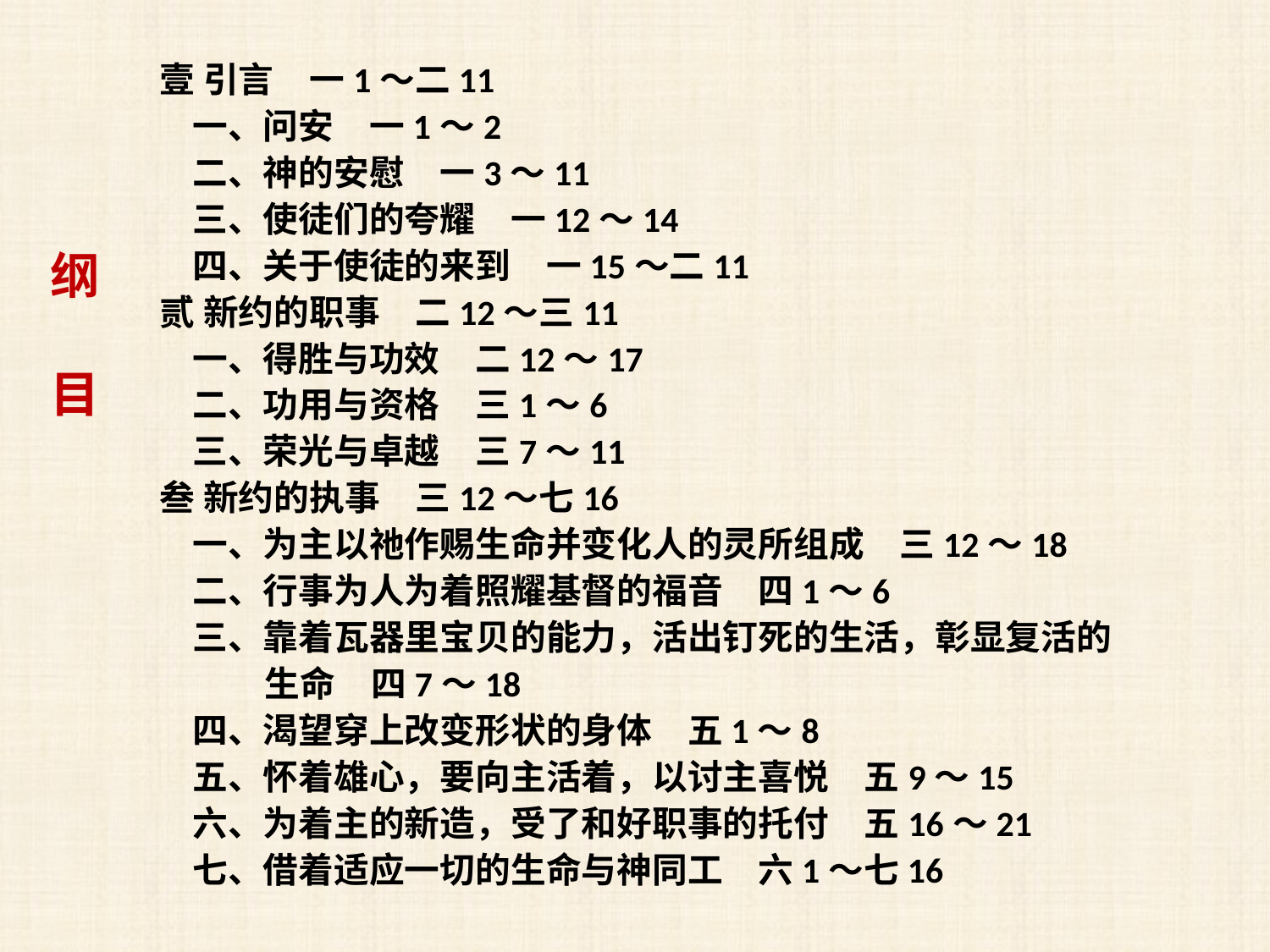

壹 引言　一1～二11
   一、问安　一1～2
   二、神的安慰　一3～11
   三、使徒们的夸耀　一12～14
   四、关于使徒的来到　一15～二11
贰 新约的职事　二12～三11
   一、得胜与功效　二12～17
   二、功用与资格　三1～6
   三、荣光与卓越　三7～11
叁 新约的执事　三12～七16
   一、为主以祂作赐生命并变化人的灵所组成　三12～18
   二、行事为人为着照耀基督的福音　四1～6
   三、靠着瓦器里宝贝的能力，活出钉死的生活，彰显复活的
            生命　四7～18
   四、渴望穿上改变形状的身体　五1～8
   五、怀着雄心，要向主活着，以讨主喜悦　五9～15
   六、为着主的新造，受了和好职事的托付　五16～21
   七、借着适应一切的生命与神同工　六1～七16
纲
  目